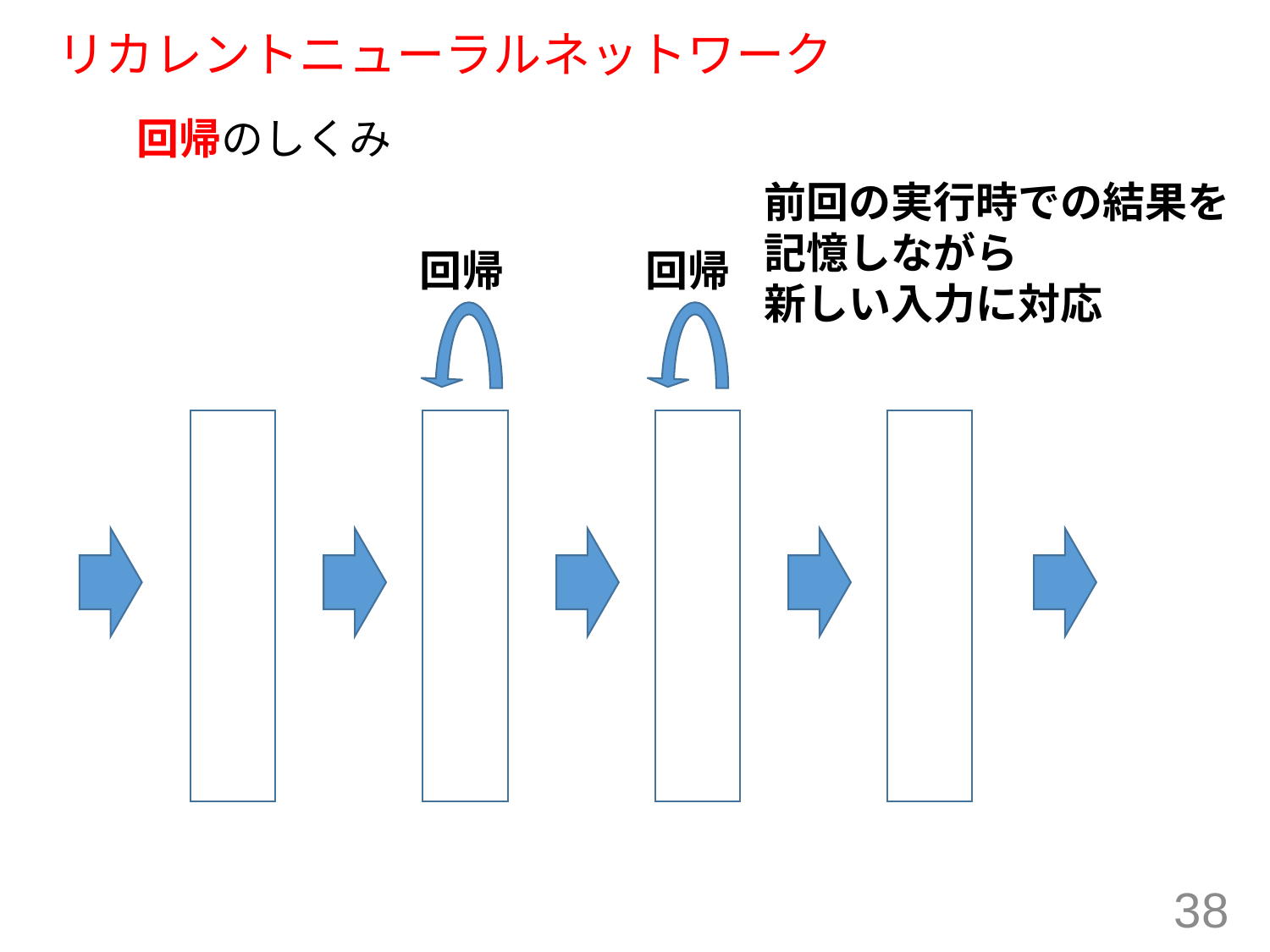

# リカレントニューラルネットワーク
回帰のしくみ
前回の実行時での結果を
記憶しながら
新しい入力に対応
回帰
回帰

38